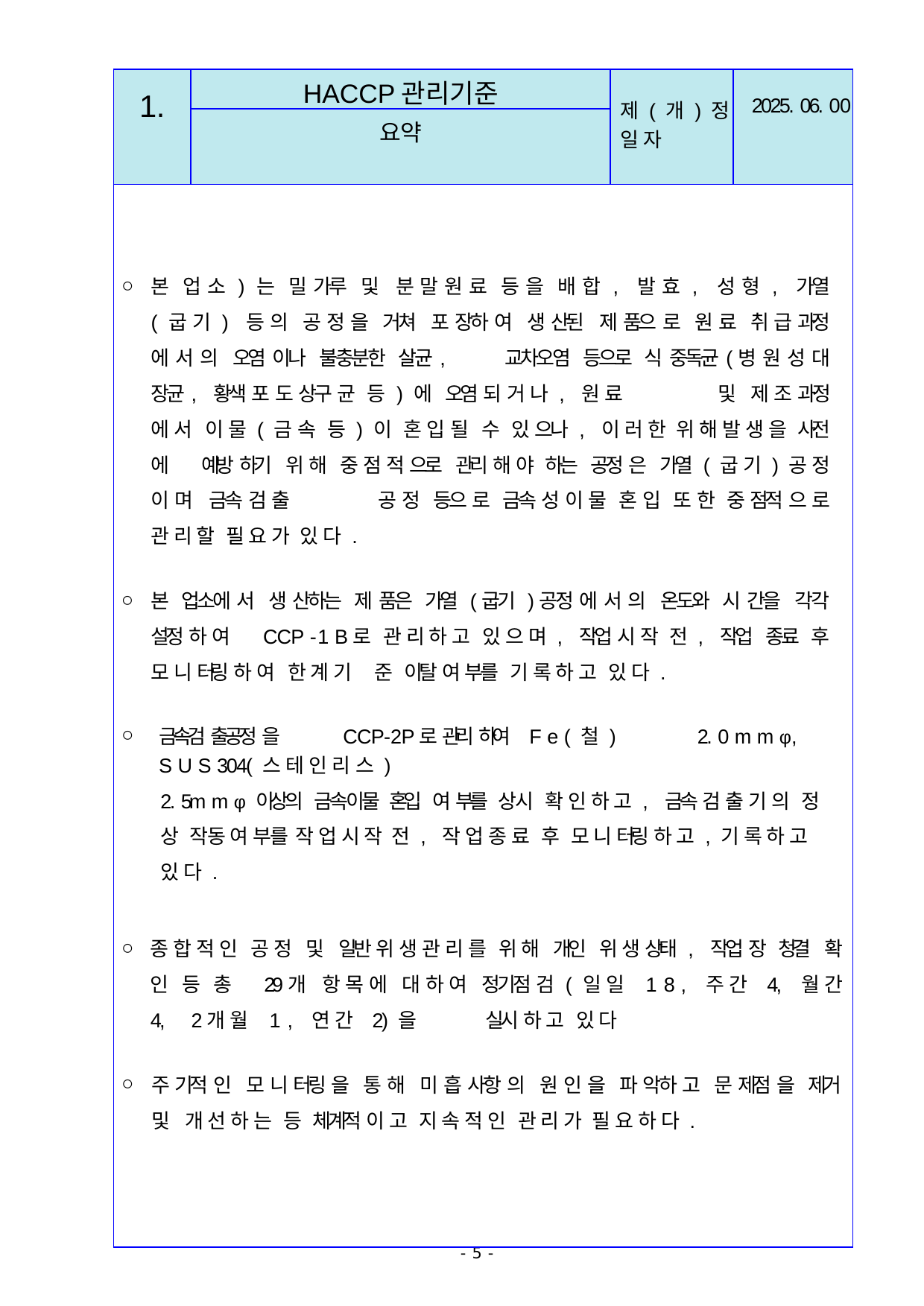

| 1. | HACCP관리기준 | 제 ( 개 ) 정 일 자 | 2025. 06. 00 |
| --- | --- | --- | --- |
|  | 요약 |  |  |
| 본 업 소 ) 는 밀 가루 및 분 말 원 료 등 을 배 합 , 발 효 , 성 형 , 가열 ( 굽 기 ) 등 의 공 정 을 거쳐 포 장하 여 생 산된 제 품으 로 원 료 취 급 과정 에 서 의 오염 이나 불충분한 살균, 교차오염 등으로 식 중독균(병 원 성 대 장균, 황색 포 도 상구 균 등 ) 에 오염 되 거 나 , 원 료 및 제 조 과정 에 서 이 물 ( 금 속 등 ) 이 혼 입 될 수 있 으나 , 이 러 한 위 해 발 생 을 사전 에 예방 하기 위 해 중 점 적 으로 관리 해 야 하는 공정 은 가열 ( 굽 기 ) 공 정 이 며 금속 검 출 공 정 등으 로 금속 성 이 물 혼 입 또 한 중 점적 으 로 관 리 할 필 요 가 있 다 . 본 업소에 서 생 산하는 제 품은 가열 (굽기 )공정 에 서 의 온도와 시 간을 각각 설정 하 여 CCP -1 B로 관 리 하 고 있 으 며 , 작업 시 작 전 , 작업 종료 후 모 니 터링 하 여 한 계 기 준 이탈 여 부를 기 록 하 고 있 다 . 금속검 출공정 을 CCP-2P로 관리 하여 F e ( 철 ) 2. 0 m m φ, S U S 304( 스 테 인 리 스 ) 2. 5m m φ 이상의 금속이물 혼입 여 부를 상시 확 인 하 고 , 금속 검 출 기 의 정 상 작동 여 부를 작 업 시 작 전 , 작 업 종 료 후 모 니 터링 하 고 , 기 록 하 고 있 다 . 종 합 적 인 공 정 및 일반 위 생 관 리 를 위 해 개인 위 생 상태 , 작업 장 청결 확 인 등 총 29개 항 목 에 대 하 여 정기점 검 ( 일 일 1 8 , 주 간 4, 월 간 4, 2개 월 1 , 연 간 2) 을 실시 하 고 있 다 주 기적 인 모 니 터링 을 통 해 미 흡 사항 의 원 인 을 파 악하 고 문 제점 을 제거 및 개 선 하 는 등 체계적 이 고 지 속 적 인 관 리 가 필 요 하 다 . |  |  |  |
- 5 -